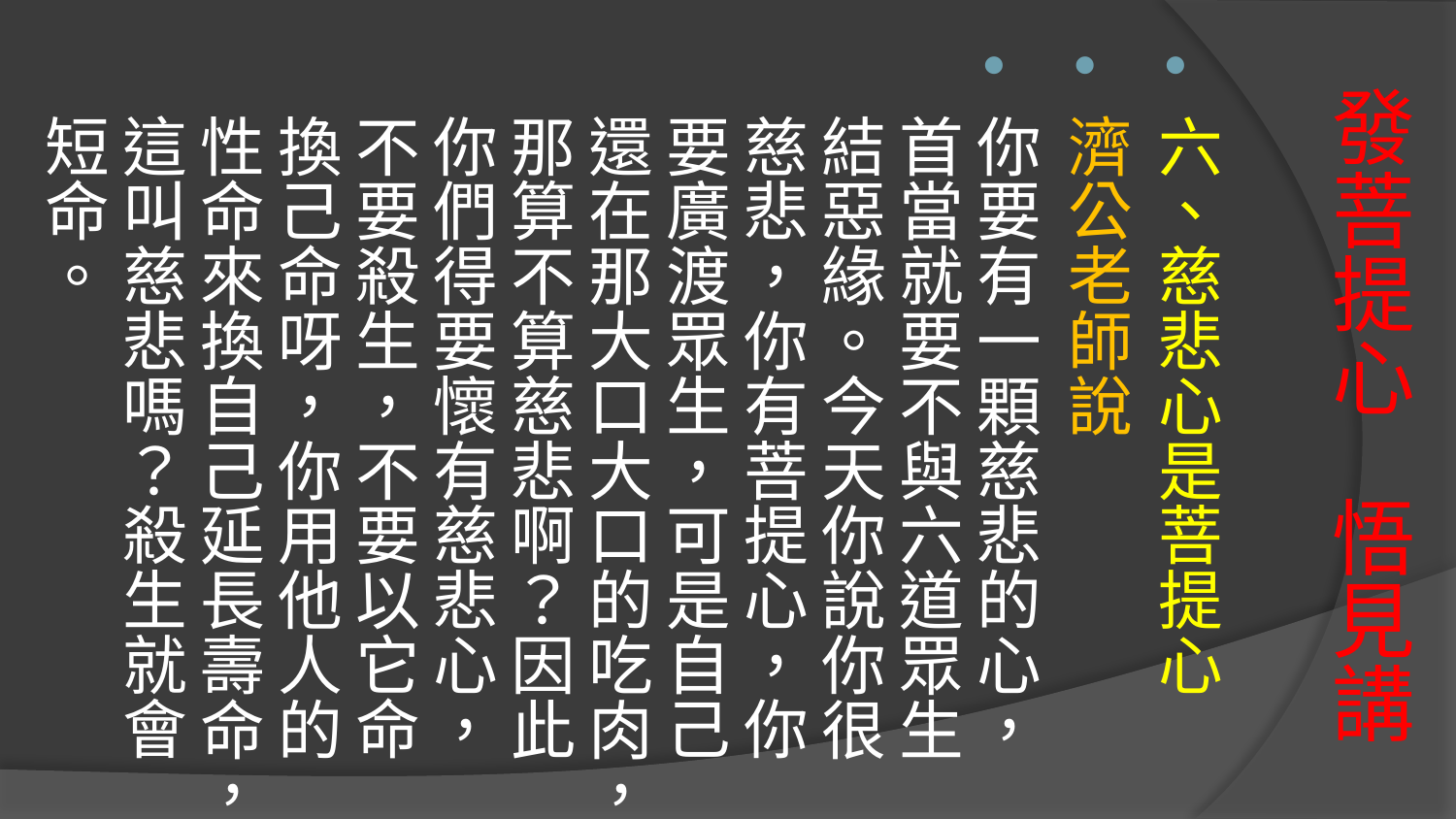

六、慈悲心是菩提心
濟公老師說
你要有一顆慈悲的心，首當就要不與六道眾生結惡緣。今天你說你很慈悲，你有菩提心，你要廣渡眾生，可是自己還在那大口大口的吃肉，那算不算慈悲啊？因此你們得要懷有慈悲心，不要殺生，不要以它命換己命呀，你用他人的性命來換自己延長壽命，這叫慈悲嗎？殺生就會短命。
# 發菩提心    悟見講